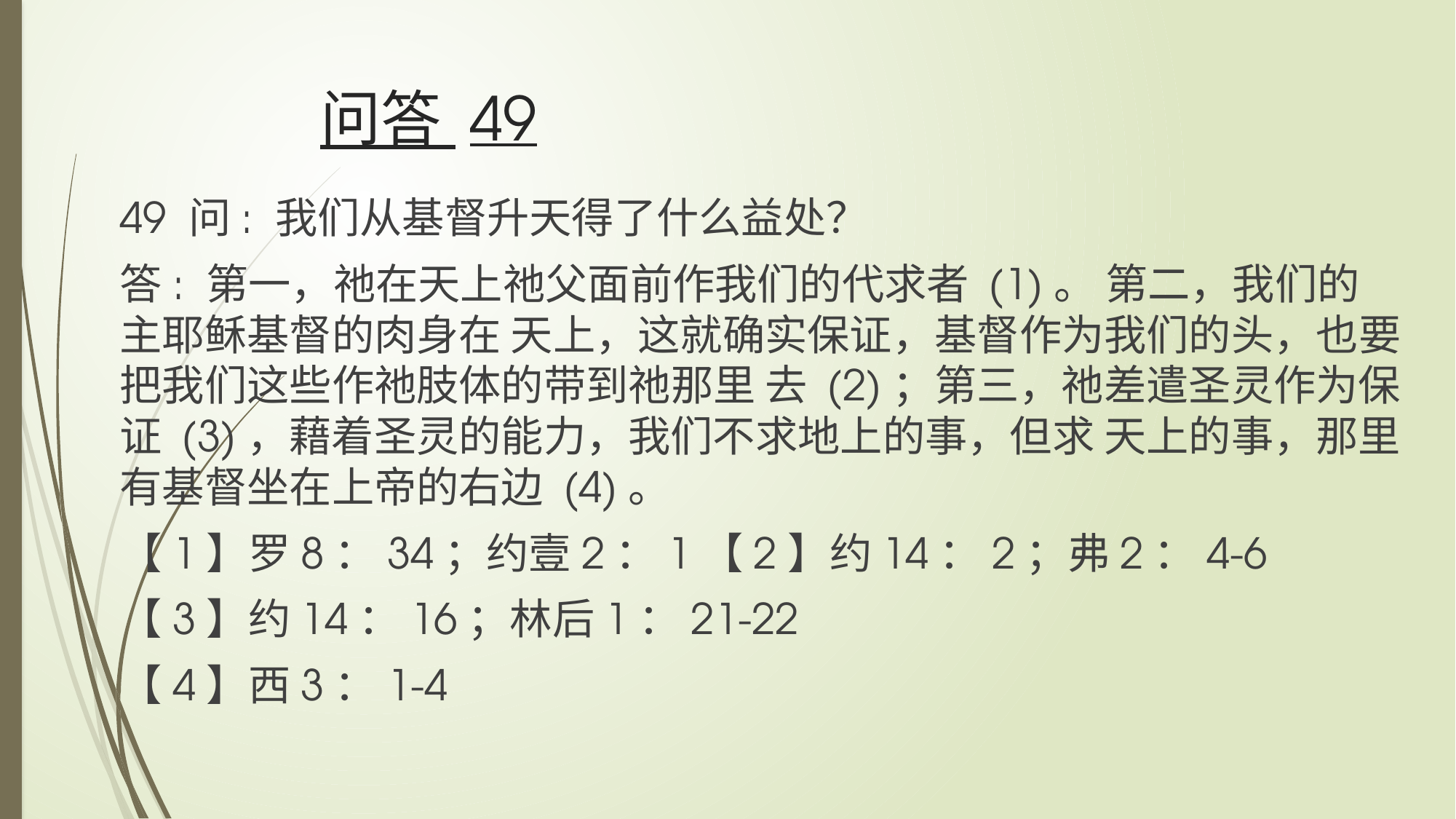

# 问答 49
49 问: 我们从基督升天得了什么益处？
答: 第一，祂在天上祂父面前作我们的代求者 (1)。 第二，我们的主耶稣基督的肉身在 天上，这就确实保证，基督作为我们的头，也要把我们这些作祂肢体的带到祂那里 去 (2)；第三，祂差遣圣灵作为保证 (3)，藉着圣灵的能力，我们不求地上的事，但求 天上的事，那里有基督坐在上帝的右边 (4)。
【1】罗8：34；约壹2：1【2】约14：2；弗2：4-6
【3】约14：16；林后1：21-22
【4】西3：1-4